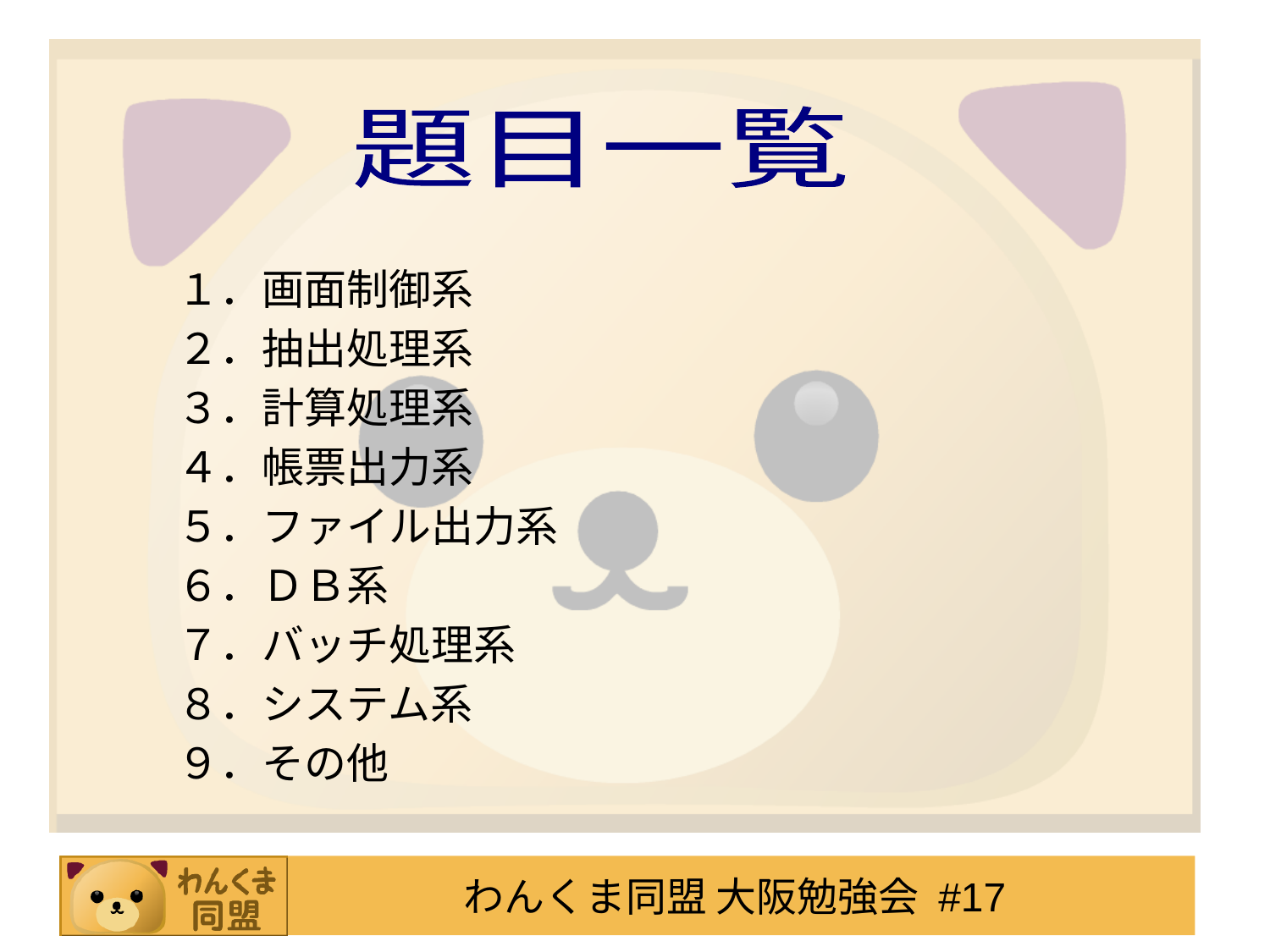

題目一覧
１．画面制御系
２．抽出処理系
３．計算処理系
４．帳票出力系
５．ファイル出力系
６．ＤＢ系
７．バッチ処理系
８．システム系
９．その他